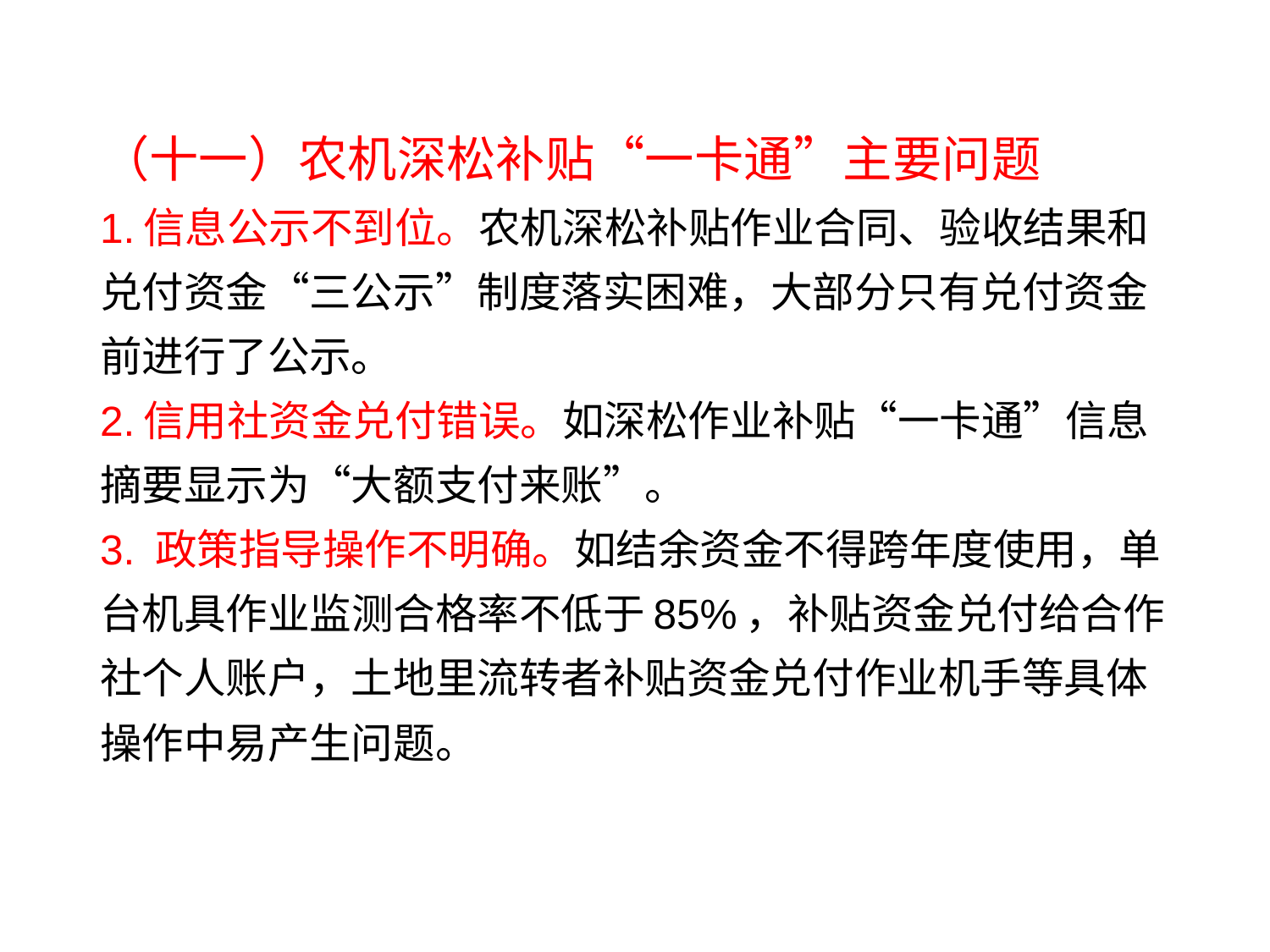

# （十一）农机深松补贴“一卡通”主要问题 1.信息公示不到位。农机深松补贴作业合同、验收结果和兑付资金“三公示”制度落实困难，大部分只有兑付资金前进行了公示。 2.信用社资金兑付错误。如深松作业补贴“一卡通”信息摘要显示为“大额支付来账”。 3. 政策指导操作不明确。如结余资金不得跨年度使用，单台机具作业监测合格率不低于85%，补贴资金兑付给合作社个人账户，土地里流转者补贴资金兑付作业机手等具体操作中易产生问题。